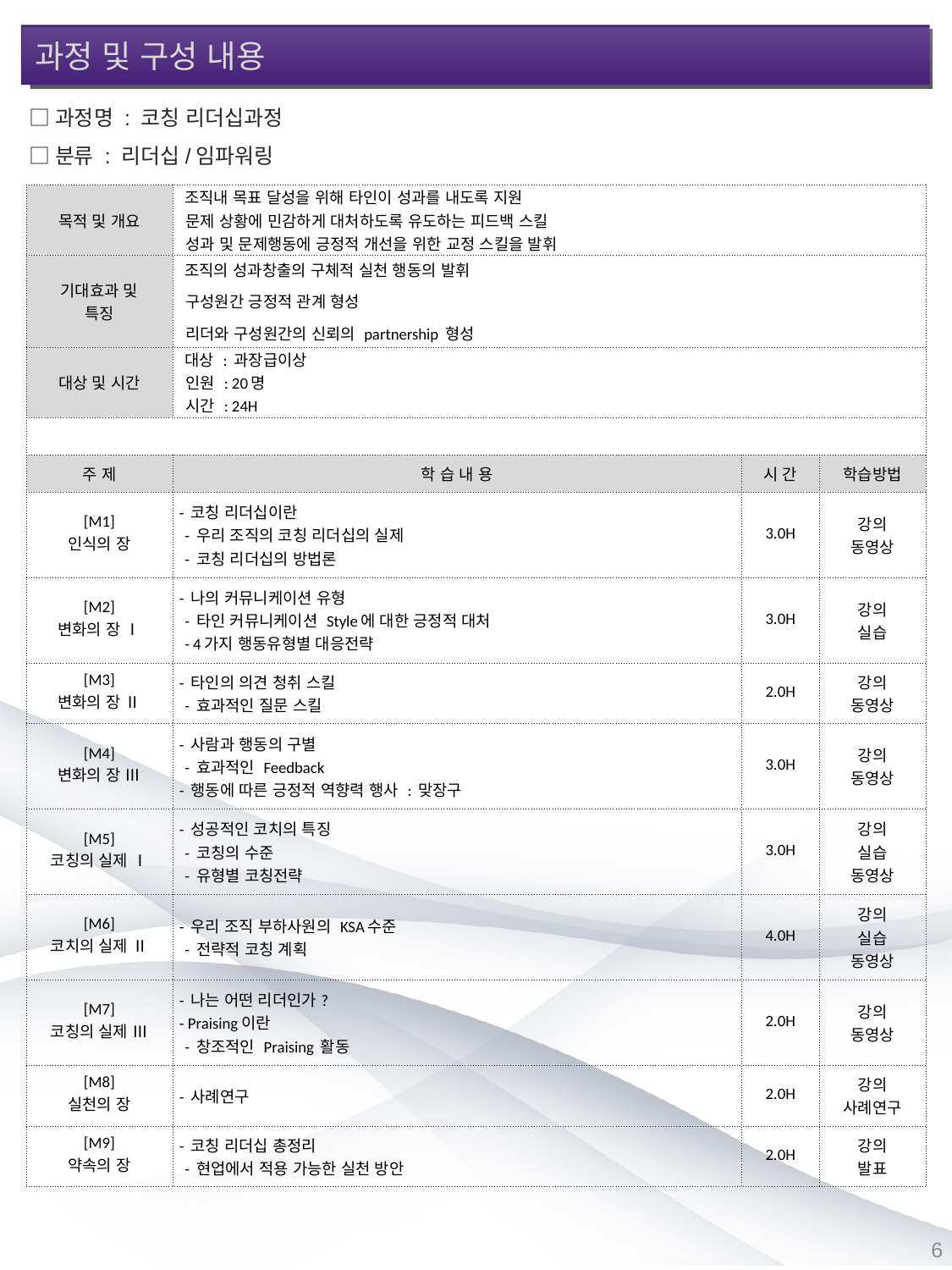

과정 및 구성 내용
□과정명 : 코칭 리더십과정
□분류 : 리더십/임파워링
| 목적 및 개요 | 조직내 목표 달성을 위해 타인이 성과를 내도록 지원 문제 상황에 민감하게 대처하도록 유도하는 피드백 스킬 성과 및 문제행동에 긍정적 개선을 위한 교정 스킬을 발휘 |  |  |
| --- | --- | --- | --- |
| 기대효과 및 특징 | 조직의 성과창출의 구체적 실천 행동의 발휘 구성원간 긍정적 관계 형성 리더와 구성원간의 신뢰의 partnership 형성 |  |  |
| 대상 및 시간 | 대상 : 과장급이상 인원 : 20명 시간 : 24H |  |  |
|  |  |  |  |
| 주 제 | 학 습 내 용 | 시 간 | 학습방법 |
| [M1] 인식의 장 | - 코칭 리더십이란 - 우리 조직의 코칭 리더십의 실제 - 코칭 리더십의 방법론 | 3.0H | 강의 동영상 |
| [M2] 변화의 장 Ⅰ | - 나의 커뮤니케이션 유형 - 타인 커뮤니케이션 Style에 대한 긍정적 대처 - 4가지 행동유형별 대응전략 | 3.0H | 강의 실습 |
| [M3] 변화의 장 Ⅱ | - 타인의 의견 청취 스킬 - 효과적인 질문 스킬 | 2.0H | 강의 동영상 |
| [M4] 변화의 장 Ⅲ | - 사람과 행동의 구별 - 효과적인 Feedback - 행동에 따른 긍정적 역향력 행사 : 맞장구 | 3.0H | 강의 동영상 |
| [M5] 코칭의 실제 Ⅰ | - 성공적인 코치의 특징 - 코칭의 수준 - 유형별 코칭전략 | 3.0H | 강의 실습 동영상 |
| [M6] 코치의 실제 Ⅱ | - 우리 조직 부하사원의 KSA수준 - 전략적 코칭 계획 | 4.0H | 강의 실습 동영상 |
| [M7] 코칭의 실제 Ⅲ | - 나는 어떤 리더인가? - Praising이란 - 창조적인 Praising 활동 | 2.0H | 강의 동영상 |
| [M8] 실천의 장 | - 사례연구 | 2.0H | 강의 사례연구 |
| [M9] 약속의 장 | - 코칭 리더십 총정리 - 현업에서 적용 가능한 실천 방안 | 2.0H | 강의 발표 |
6